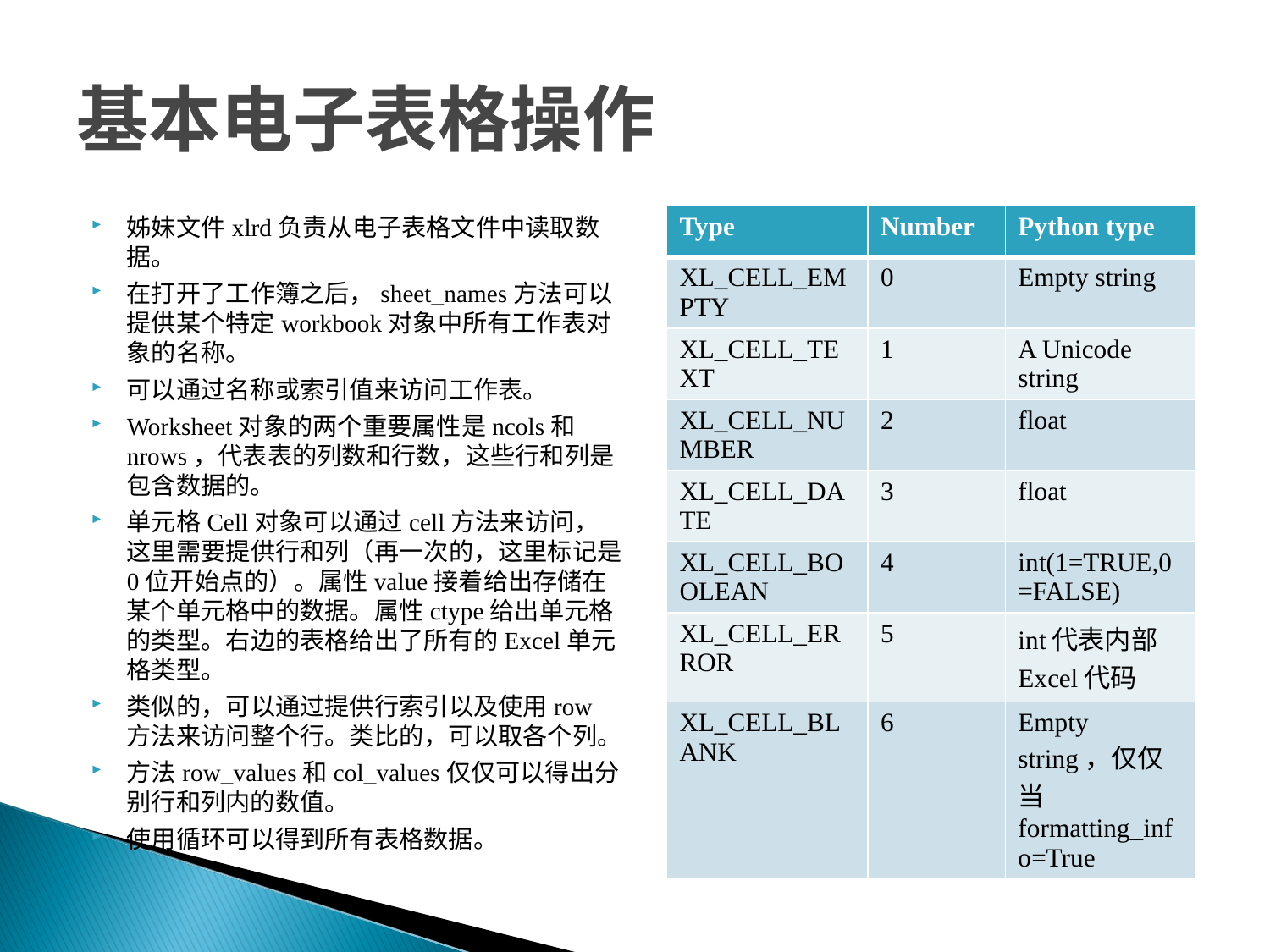

# 基本电子表格操作
姊妹文件xlrd负责从电子表格文件中读取数据。
在打开了工作簿之后，sheet_names方法可以提供某个特定workbook对象中所有工作表对象的名称。
可以通过名称或索引值来访问工作表。
Worksheet对象的两个重要属性是ncols和nrows，代表表的列数和行数，这些行和列是包含数据的。
单元格Cell对象可以通过cell方法来访问，这里需要提供行和列（再一次的，这里标记是0位开始点的）。属性value接着给出存储在某个单元格中的数据。属性ctype给出单元格的类型。右边的表格给出了所有的Excel单元格类型。
类似的，可以通过提供行索引以及使用row方法来访问整个行。类比的，可以取各个列。
方法row_values和col_values仅仅可以得出分别行和列内的数值。
使用循环可以得到所有表格数据。

| Type | Number | Python type |
| --- | --- | --- |
| XL\_CELL\_EMPTY | 0 | Empty string |
| XL\_CELL\_TEXT | 1 | A Unicode string |
| XL\_CELL\_NUMBER | 2 | float |
| XL\_CELL\_DATE | 3 | float |
| XL\_CELL\_BOOLEAN | 4 | int(1=TRUE,0=FALSE) |
| XL\_CELL\_ERROR | 5 | int代表内部Excel代码 |
| XL\_CELL\_BLANK | 6 | Empty string，仅仅当formatting\_info=True |